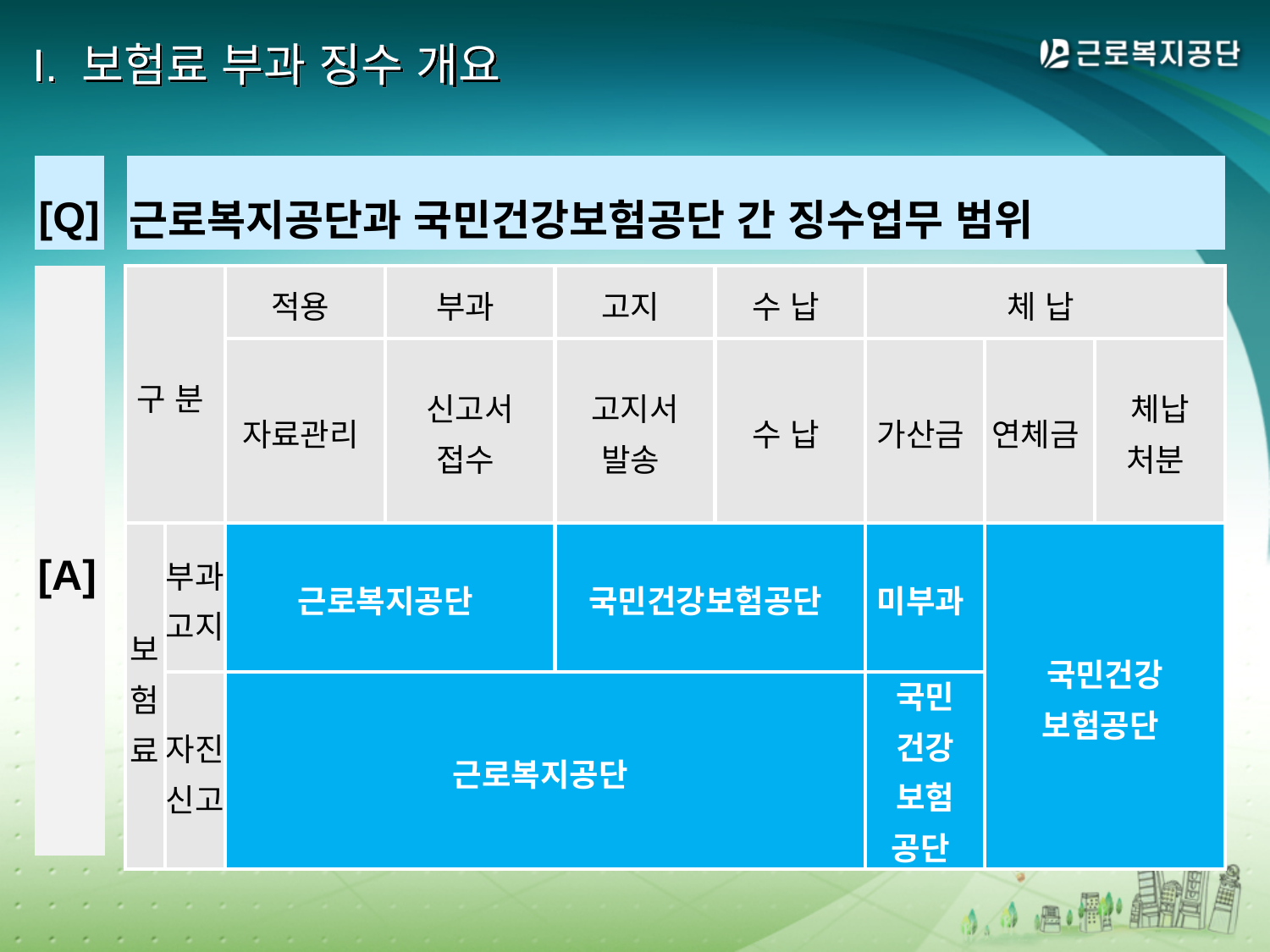

# I. 보험료 부과 징수 개요
| [Q] |  | 근로복지공단과 국민건강보험공단 간 징수업무 범위 |
| --- | --- | --- |
| [A] |
| --- |
| 구 분 |  | 적용 | 부과 | 고지 | 수 납 | 체 납 |  |  |
| --- | --- | --- | --- | --- | --- | --- | --- | --- |
|  |  | 자료관리 | 신고서 접수 | 고지서 발송 | 수 납 | 가산금 | 연체금 | 체납 처분 |
| 보험료 | 부과고지 | 근로복지공단 |  | 국민건강보험공단 |  | 미부과 | 국민건강 보험공단 |  |
|  | 자진신고 | 근로복지공단 |  |  |  | 국민 건강 보험 공단 |  |  |